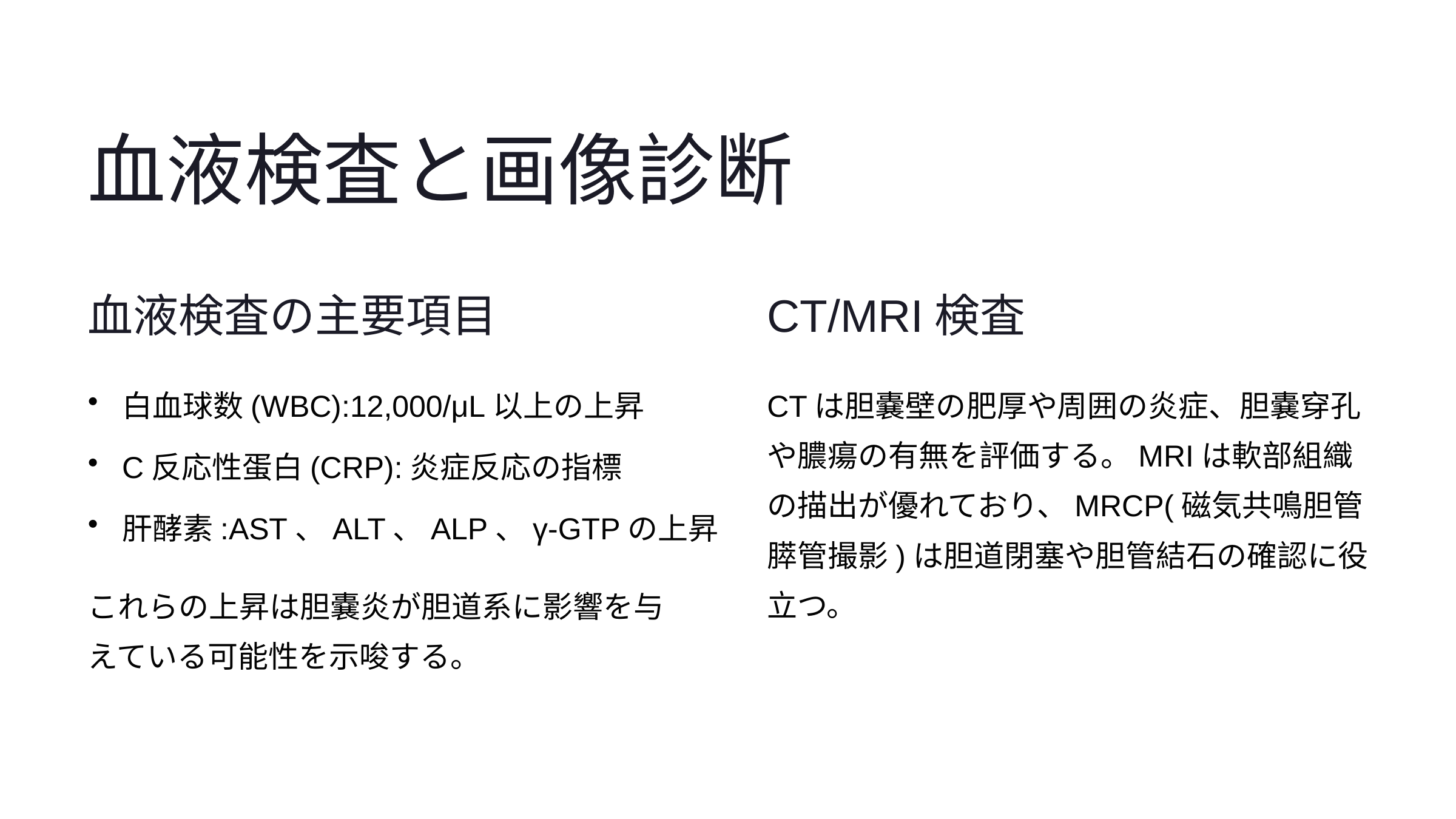

血液検査と画像診断
血液検査の主要項目
CT/MRI検査
白血球数(WBC):12,000/μL以上の上昇
CTは胆嚢壁の肥厚や周囲の炎症、胆嚢穿孔や膿瘍の有無を評価する。MRIは軟部組織の描出が優れており、MRCP(磁気共鳴胆管膵管撮影)は胆道閉塞や胆管結石の確認に役立つ。
C反応性蛋白(CRP):炎症反応の指標
肝酵素:AST、ALT、ALP、γ-GTPの上昇
これらの上昇は胆嚢炎が胆道系に影響を与えている可能性を示唆する。